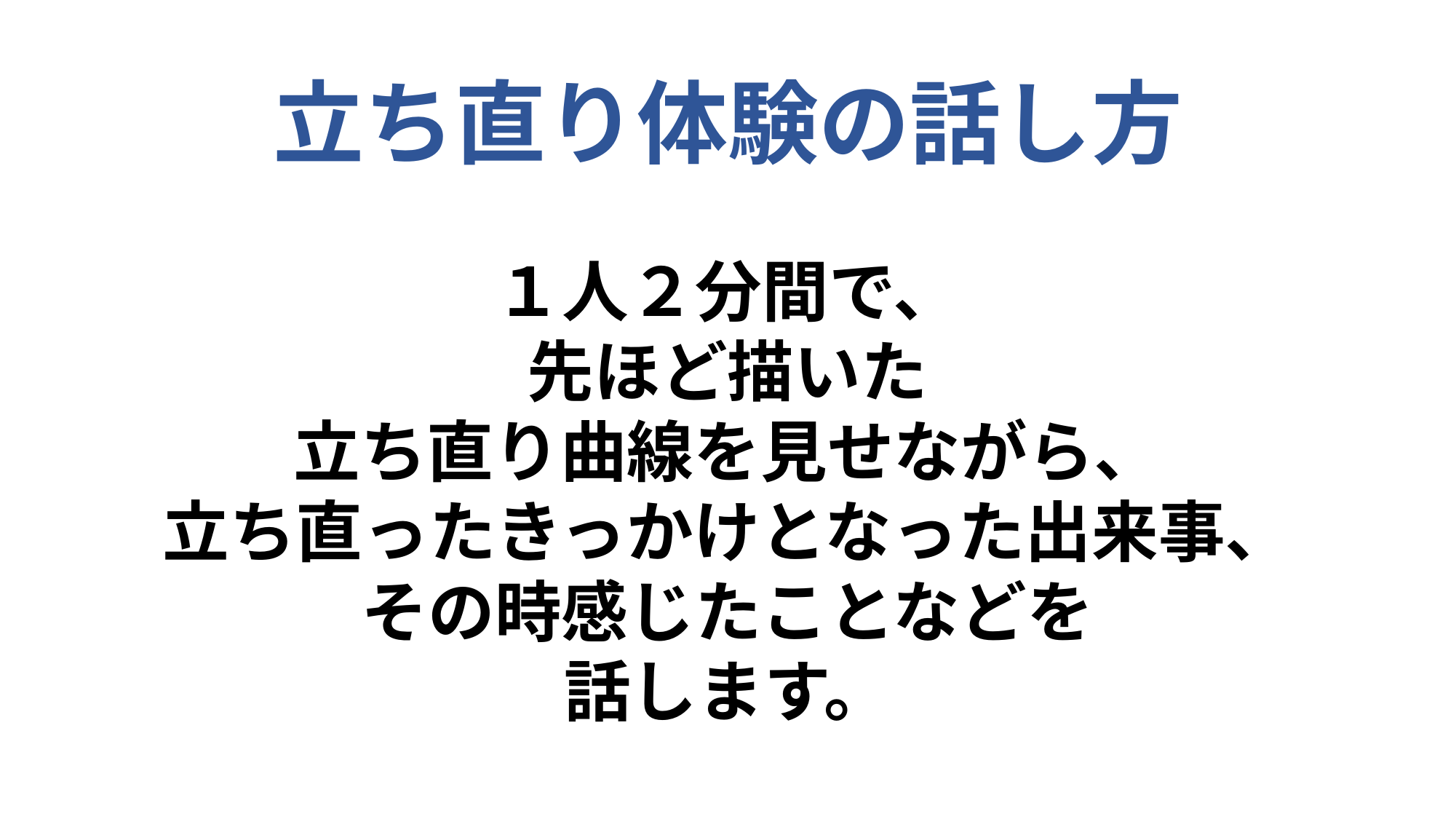

立ち直り体験の話し方
１人２分間で、
先ほど描いた
立ち直り曲線を見せながら、
立ち直ったきっかけとなった出来事、
その時感じたことなどを
話します。